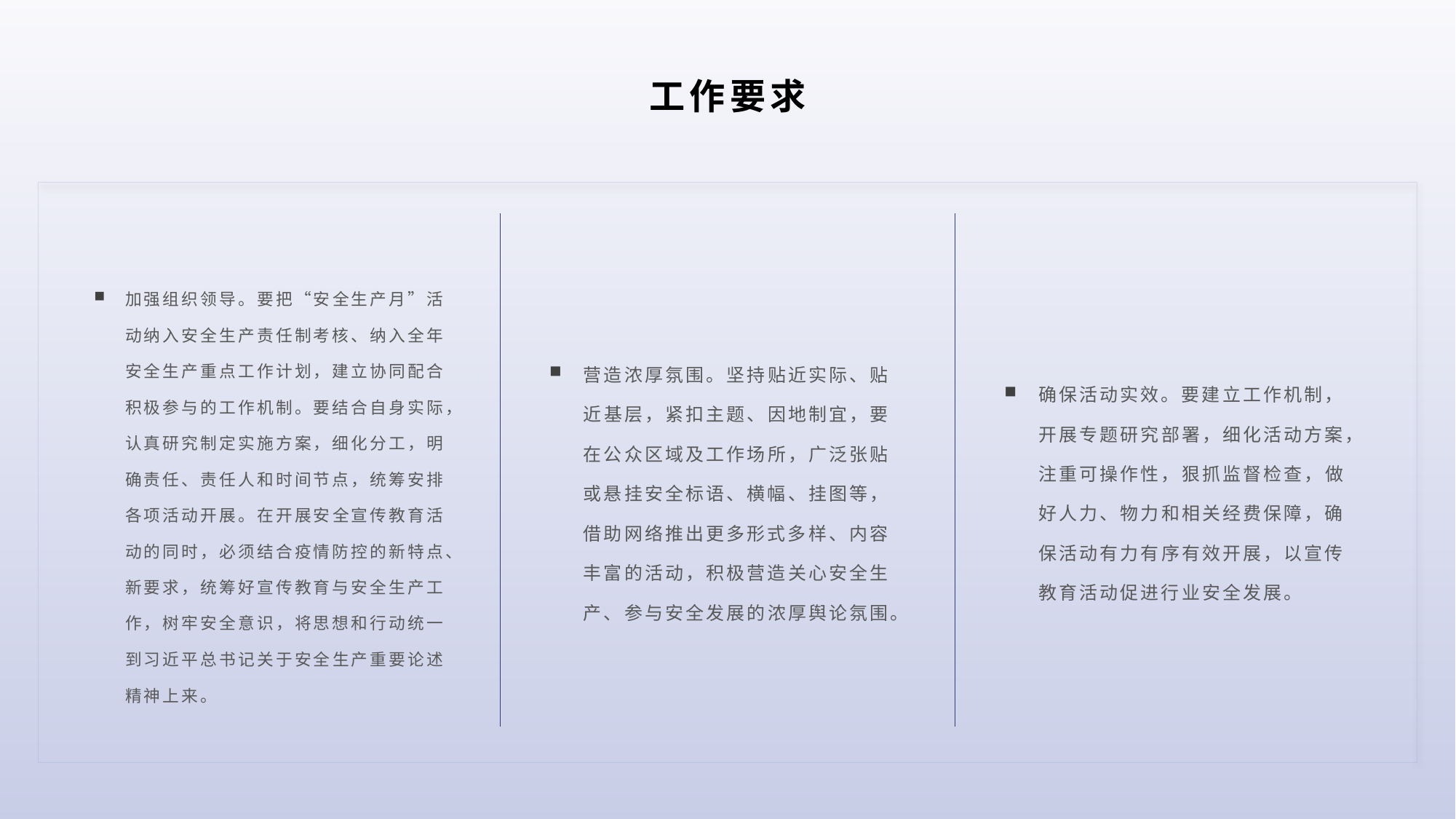

工作要求

营造浓厚氛围。坚持贴近实际、贴近基层，紧扣主题、因地制宜，要在公众区域及工作场所，广泛张贴或悬挂安全标语、横幅、挂图等，借助网络推出更多形式多样、内容丰富的活动，积极营造关心安全生产、参与安全发展的浓厚舆论氛围。
确保活动实效。要建立工作机制，开展专题研究部署，细化活动方案，注重可操作性，狠抓监督检查，做好人力、物力和相关经费保障，确保活动有力有序有效开展，以宣传教育活动促进行业安全发展。
加强组织领导。要把“安全生产月”活动纳入安全生产责任制考核、纳入全年安全生产重点工作计划，建立协同配合积极参与的工作机制。要结合自身实际，认真研究制定实施方案，细化分工，明确责任、责任人和时间节点，统筹安排各项活动开展。在开展安全宣传教育活动的同时，必须结合疫情防控的新特点、新要求，统筹好宣传教育与安全生产工作，树牢安全意识，将思想和行动统一到习近平总书记关于安全生产重要论述精神上来。